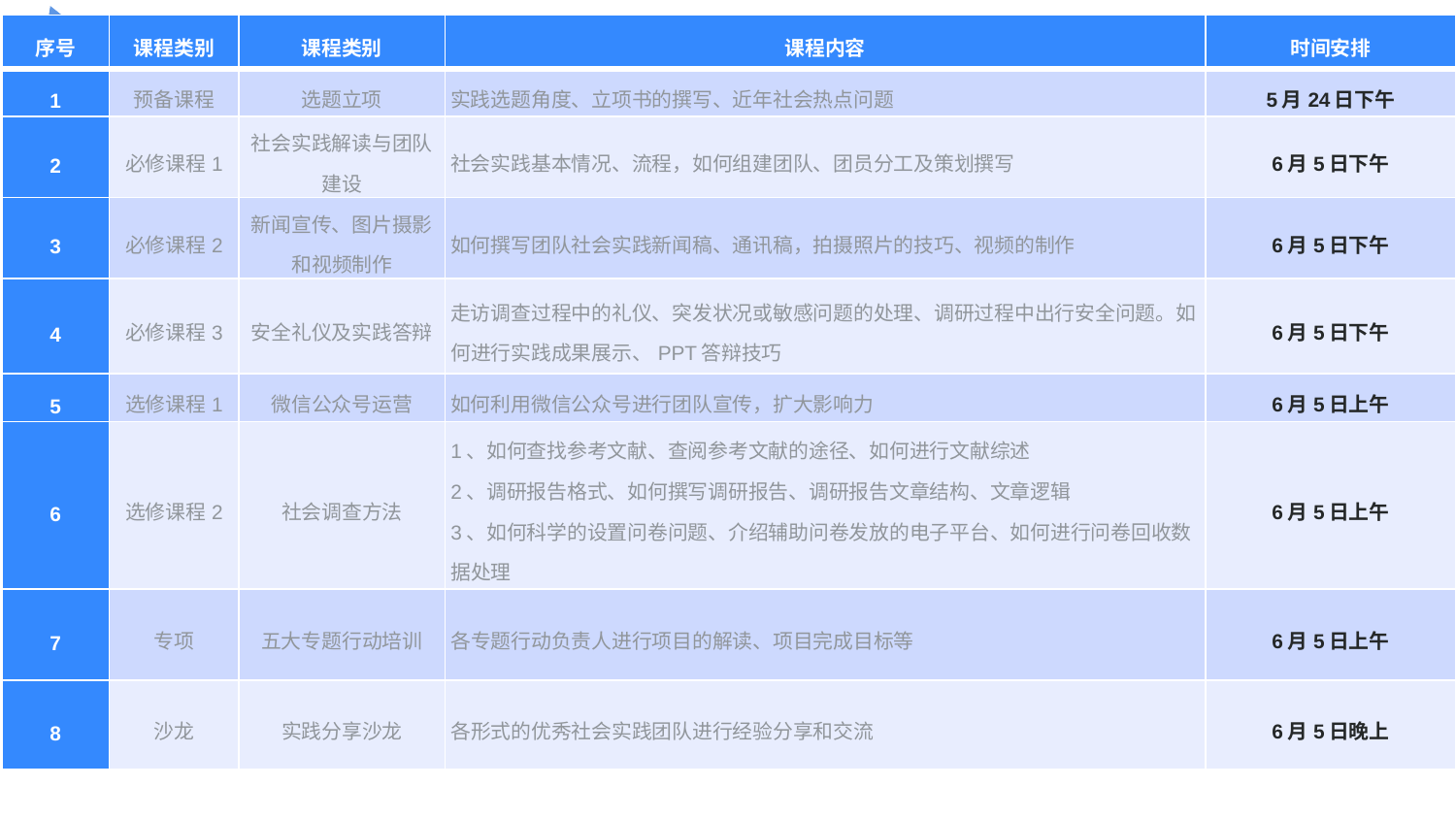

| 序号 | 课程类别 | 课程类别 | 课程内容 | 时间安排 |
| --- | --- | --- | --- | --- |
| 1 | 预备课程 | 选题立项 | 实践选题角度、立项书的撰写、近年社会热点问题 | 5月24日下午 |
| 2 | 必修课程1 | 社会实践解读与团队建设 | 社会实践基本情况、流程，如何组建团队、团员分工及策划撰写 | 6月5日下午 |
| 3 | 必修课程2 | 新闻宣传、图片摄影和视频制作 | 如何撰写团队社会实践新闻稿、通讯稿，拍摄照片的技巧、视频的制作 | 6月5日下午 |
| 4 | 必修课程3 | 安全礼仪及实践答辩 | 走访调查过程中的礼仪、突发状况或敏感问题的处理、调研过程中出行安全问题。如何进行实践成果展示、PPT答辩技巧 | 6月5日下午 |
| 5 | 选修课程1 | 微信公众号运营 | 如何利用微信公众号进行团队宣传，扩大影响力 | 6月5日上午 |
| 6 | 选修课程2 | 社会调查方法 | 1、如何查找参考文献、查阅参考文献的途径、如何进行文献综述 2、调研报告格式、如何撰写调研报告、调研报告文章结构、文章逻辑 3、如何科学的设置问卷问题、介绍辅助问卷发放的电子平台、如何进行问卷回收数据处理 | 6月5日上午 |
| 7 | 专项 | 五大专题行动培训 | 各专题行动负责人进行项目的解读、项目完成目标等 | 6月5日上午 |
| 8 | 沙龙 | 实践分享沙龙 | 各形式的优秀社会实践团队进行经验分享和交流 | 6月5日晚上 |